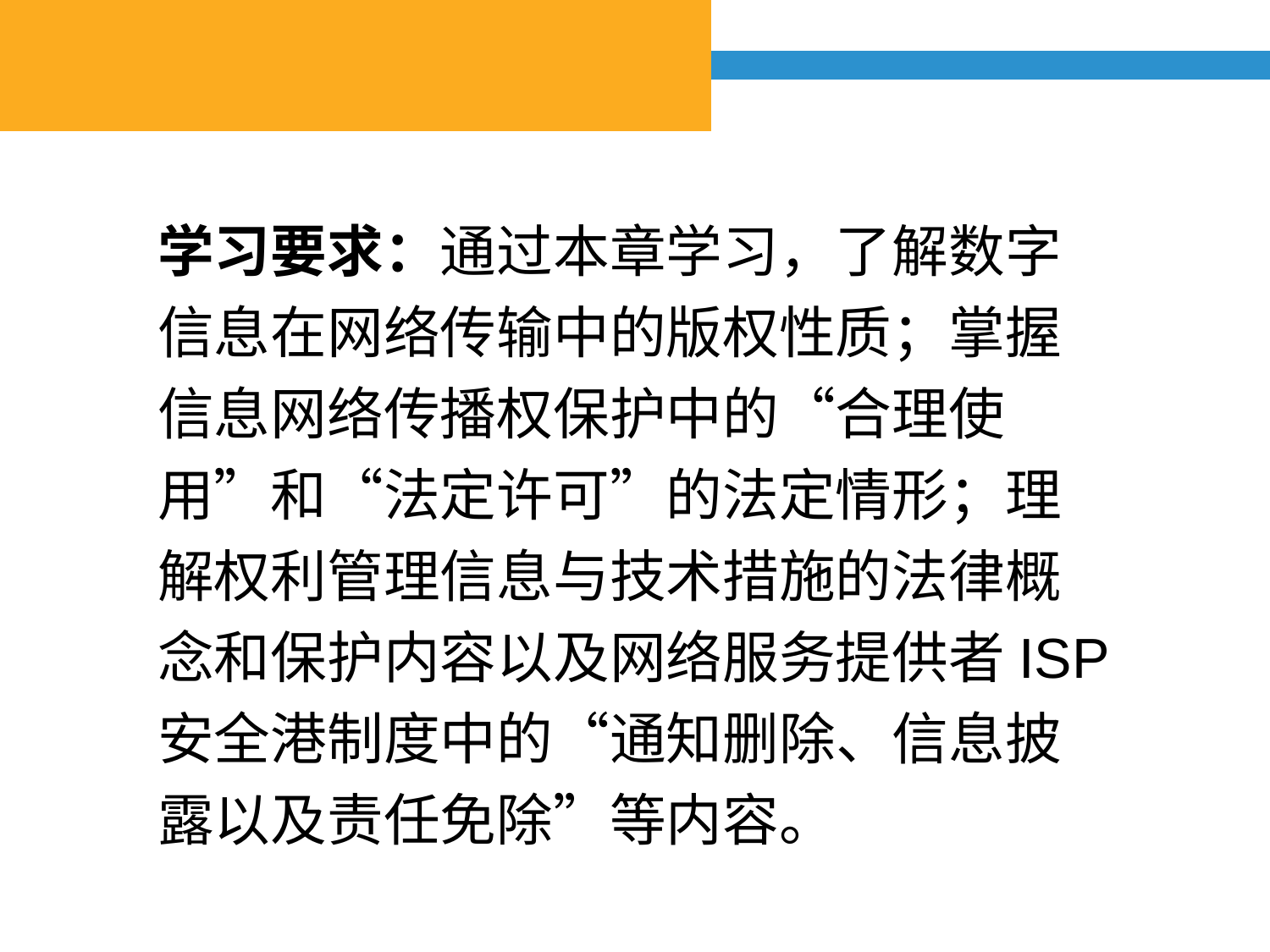

学习要求：通过本章学习，了解数字信息在网络传输中的版权性质；掌握信息网络传播权保护中的“合理使用”和“法定许可”的法定情形；理解权利管理信息与技术措施的法律概念和保护内容以及网络服务提供者ISP安全港制度中的“通知删除、信息披露以及责任免除”等内容。